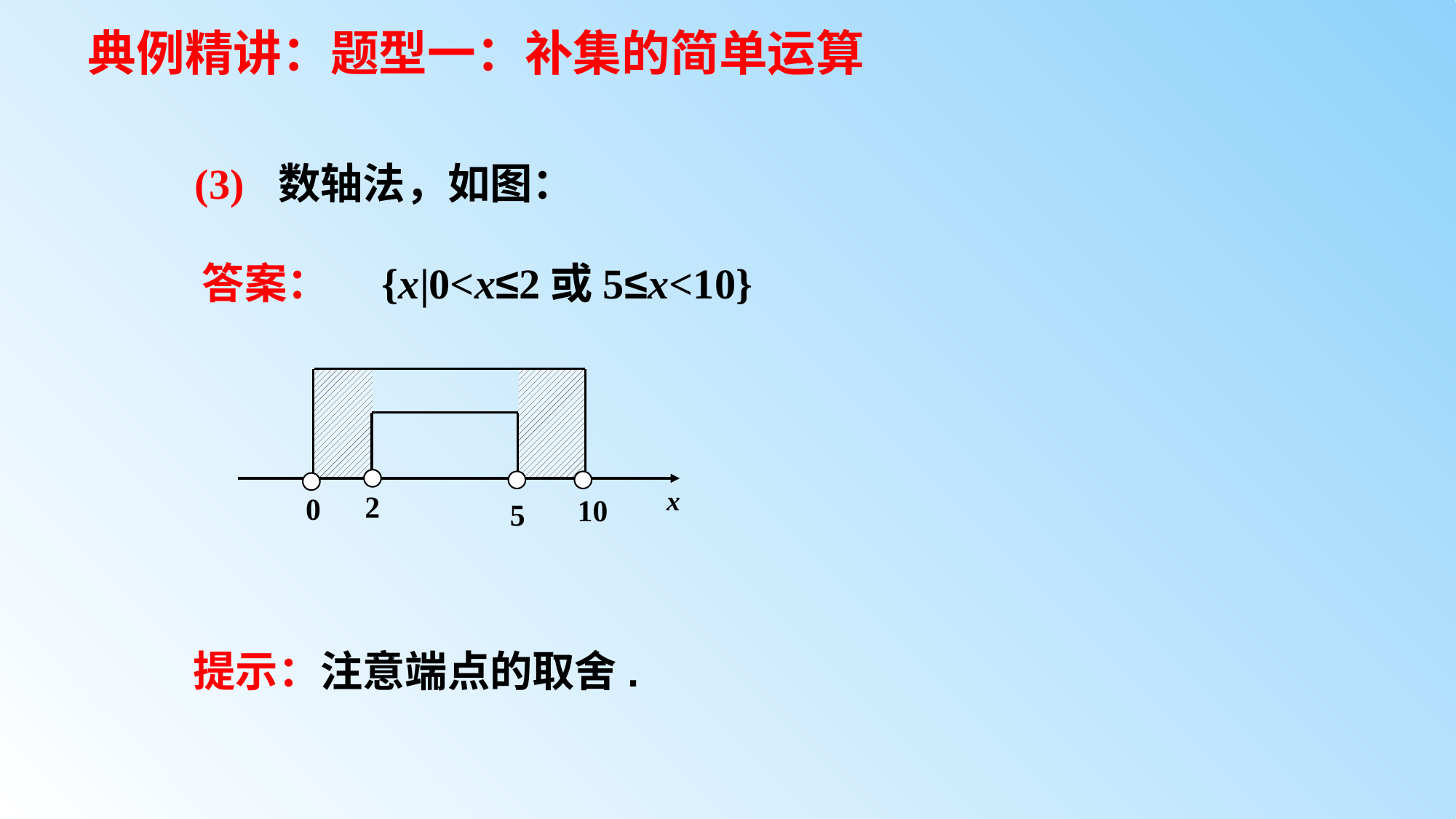

# 典例精讲：题型一：补集的简单运算
(3)
数轴法，如图：
答案：　{x|0<x≤2或5≤x<10}

0
10

2
5
x
提示：注意端点的取舍.